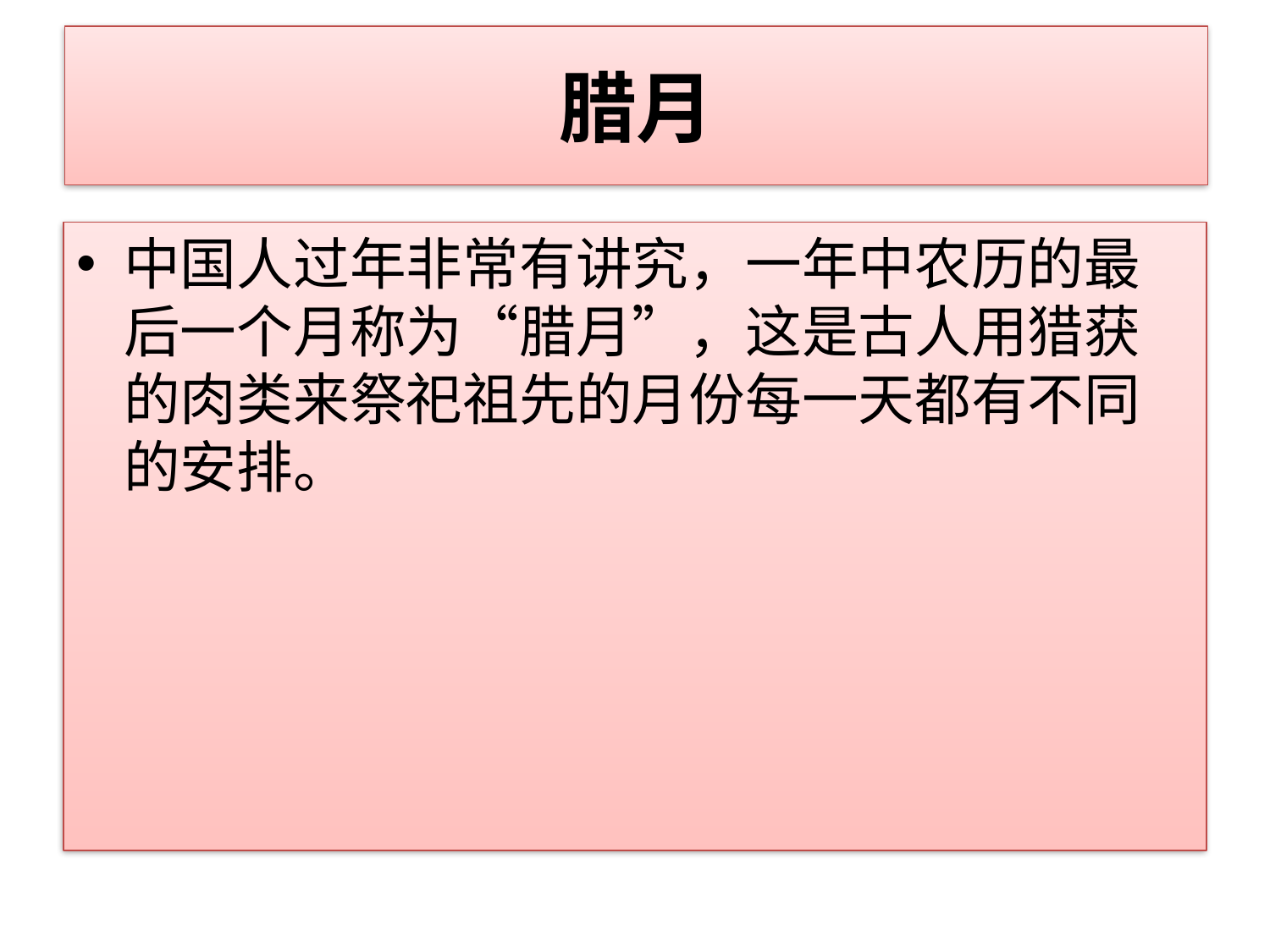

# 腊月
中国人过年非常有讲究，一年中农历的最后一个月称为“腊月”，这是古人用猎获的肉类来祭祀祖先的月份每一天都有不同的安排。